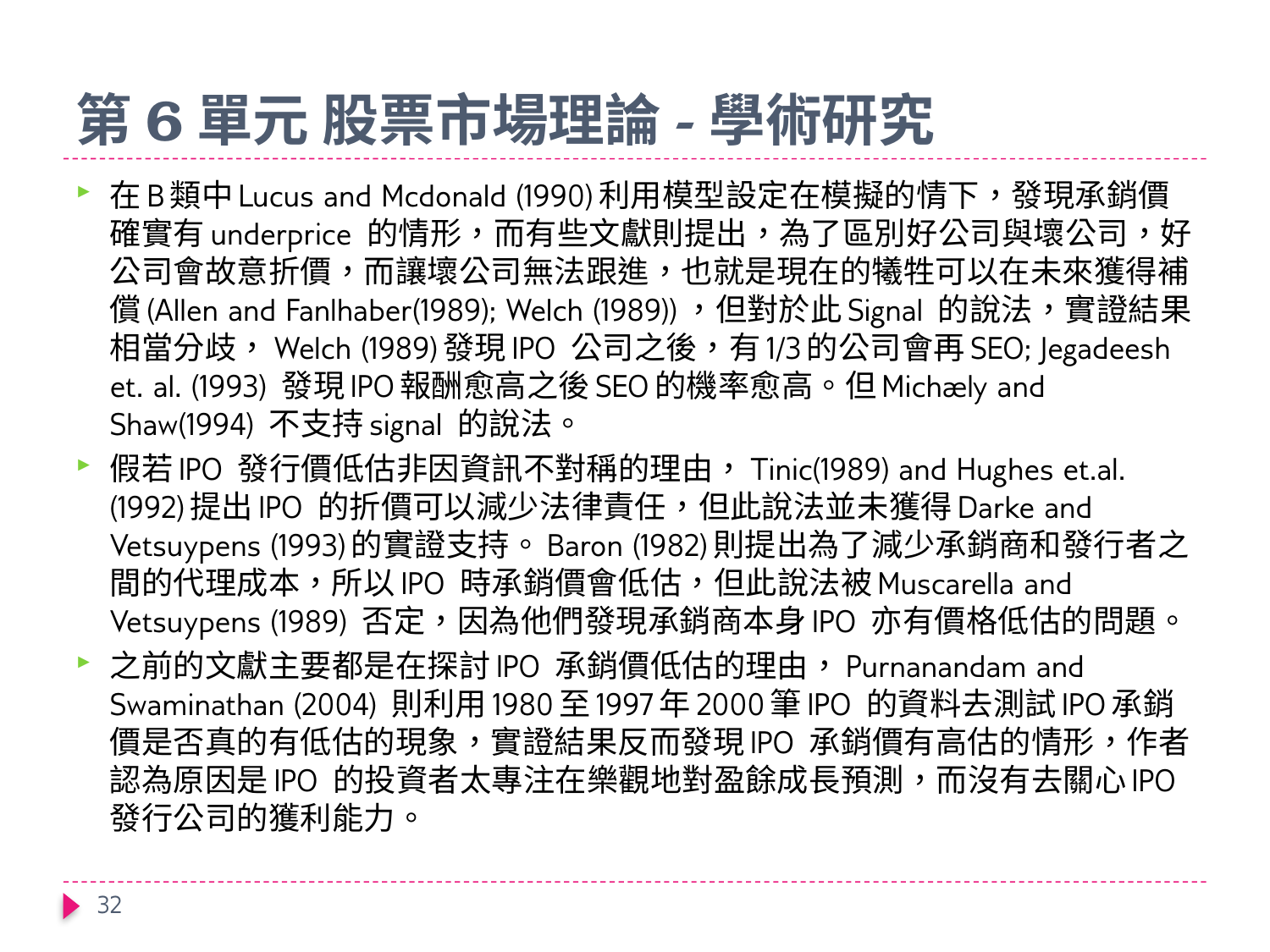

# 第6單元 股票市場理論-學術研究
在B類中Lucus and Mcdonald (1990)利用模型設定在模擬的情下，發現承銷價確實有underprice 的情形，而有些文獻則提出，為了區別好公司與壞公司，好公司會故意折價，而讓壞公司無法跟進，也就是現在的犧牲可以在未來獲得補償(Allen and Fanlhaber(1989); Welch (1989))，但對於此Signal 的說法，實證結果相當分歧，Welch (1989)發現IPO 公司之後，有1/3的公司會再SEO; Jegadeesh et. al. (1993) 發現IPO報酬愈高之後SEO的機率愈高。但Michaely and Shaw(1994) 不支持signal 的說法。
假若IPO 發行價低估非因資訊不對稱的理由，Tinic(1989) and Hughes et.al. (1992)提出IPO 的折價可以減少法律責任，但此說法並未獲得Darke and Vetsuypens (1993)的實證支持。Baron (1982)則提出為了減少承銷商和發行者之間的代理成本，所以IPO 時承銷價會低估，但此說法被Muscarella and Vetsuypens (1989) 否定，因為他們發現承銷商本身IPO 亦有價格低估的問題。
之前的文獻主要都是在探討IPO 承銷價低估的理由，Purnanandam and Swaminathan (2004) 則利用1980至1997年2000筆IPO 的資料去測試IPO承銷價是否真的有低估的現象，實證結果反而發現IPO 承銷價有高估的情形，作者認為原因是IPO 的投資者太專注在樂觀地對盈餘成長預測，而沒有去關心IPO發行公司的獲利能力。

32